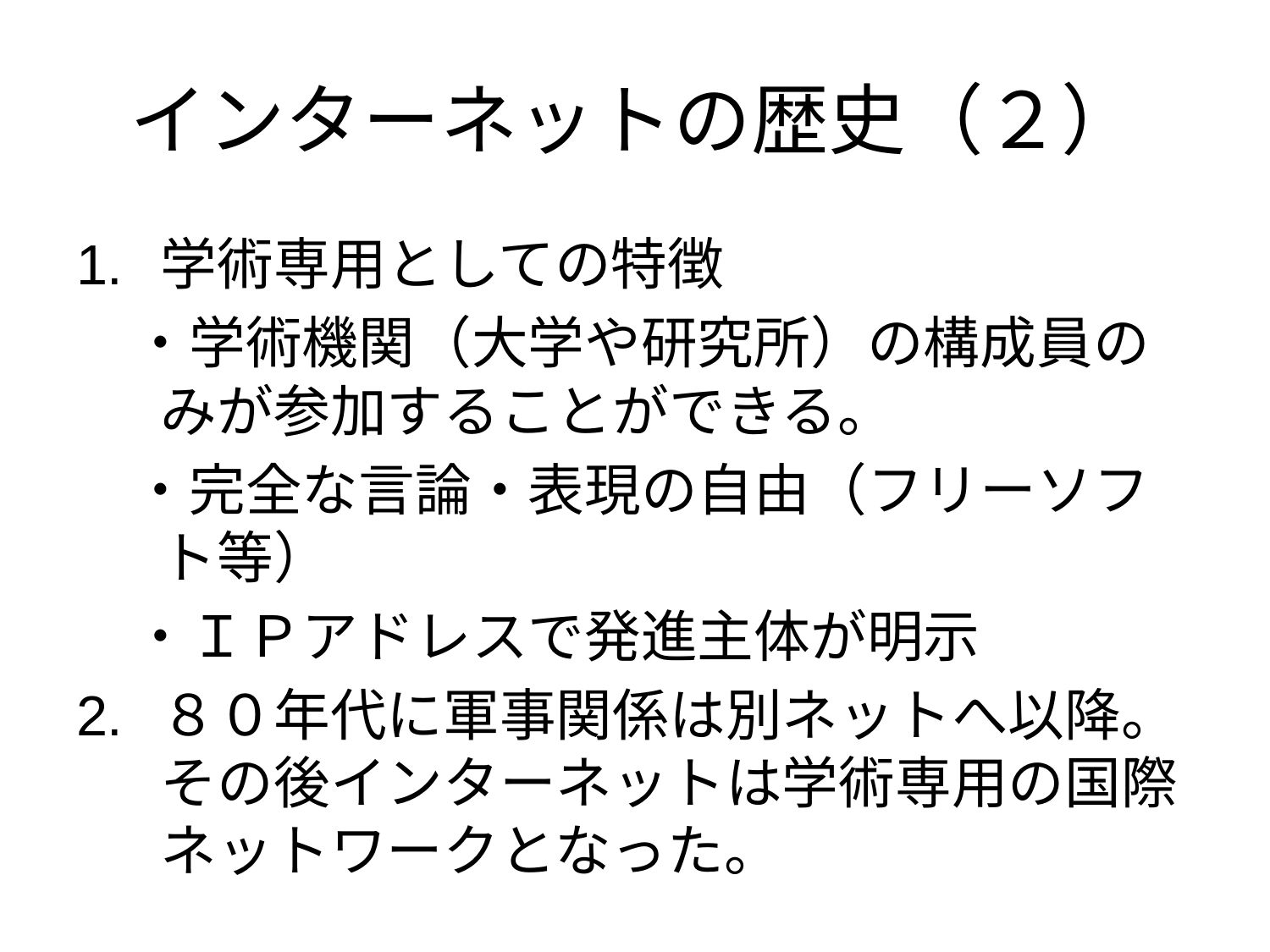

# インターネットの歴史（２）
学術専用としての特徴
　・学術機関（大学や研究所）の構成員のみが参加することができる。
　・完全な言論・表現の自由（フリーソフト等）
　・ＩＰアドレスで発進主体が明示
８０年代に軍事関係は別ネットへ以降。その後インターネットは学術専用の国際ネットワークとなった。